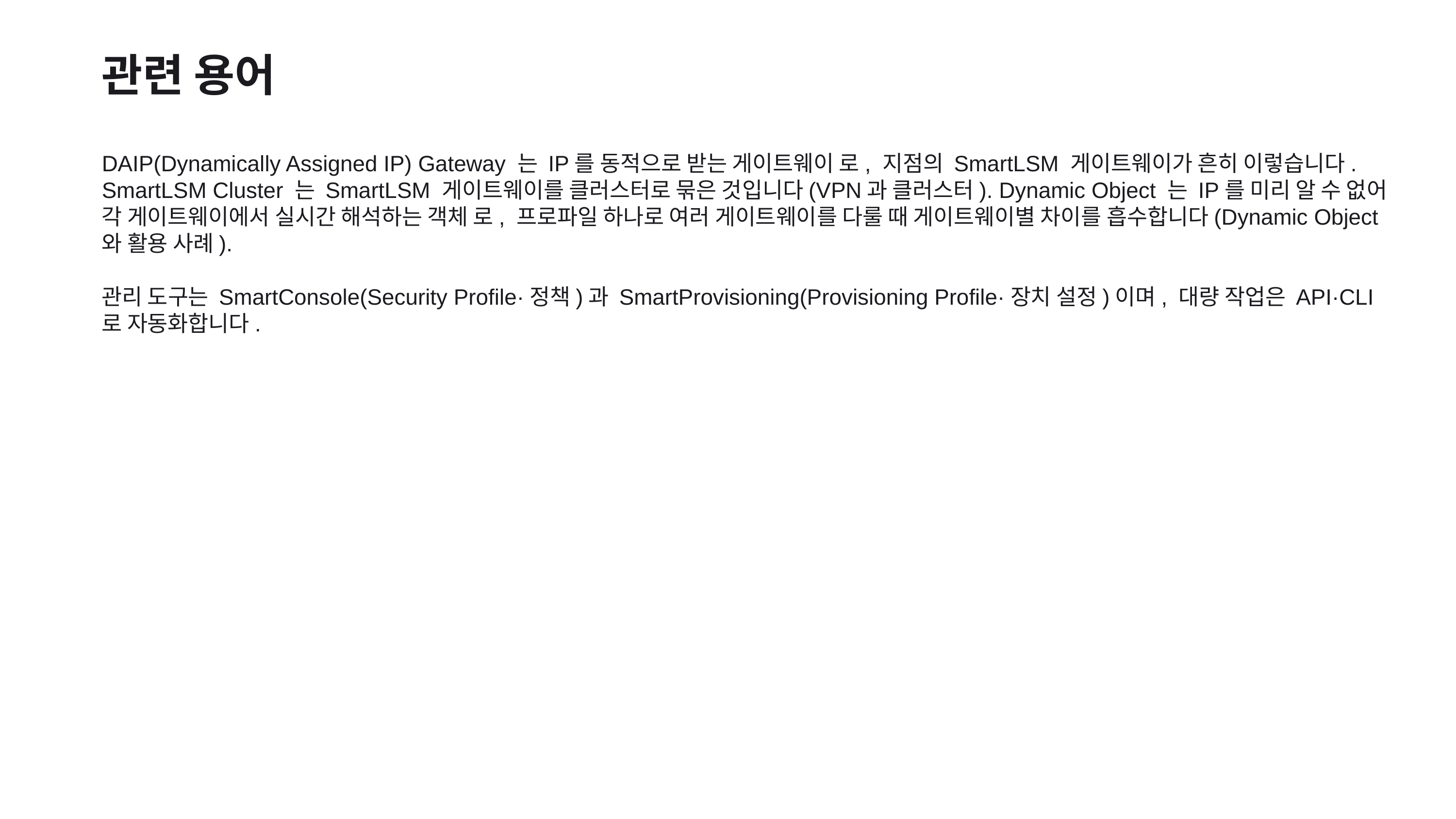

관련 용어
DAIP(Dynamically Assigned IP) Gateway 는 IP를 동적으로 받는 게이트웨이 로, 지점의 SmartLSM 게이트웨이가 흔히 이렇습니다. SmartLSM Cluster 는 SmartLSM 게이트웨이를 클러스터로 묶은 것입니다(VPN과 클러스터). Dynamic Object 는 IP를 미리 알 수 없어 각 게이트웨이에서 실시간 해석하는 객체 로, 프로파일 하나로 여러 게이트웨이를 다룰 때 게이트웨이별 차이를 흡수합니다(Dynamic Object와 활용 사례).

관리 도구는 SmartConsole(Security Profile·정책)과 SmartProvisioning(Provisioning Profile·장치 설정)이며, 대량 작업은 API·CLI로 자동화합니다.